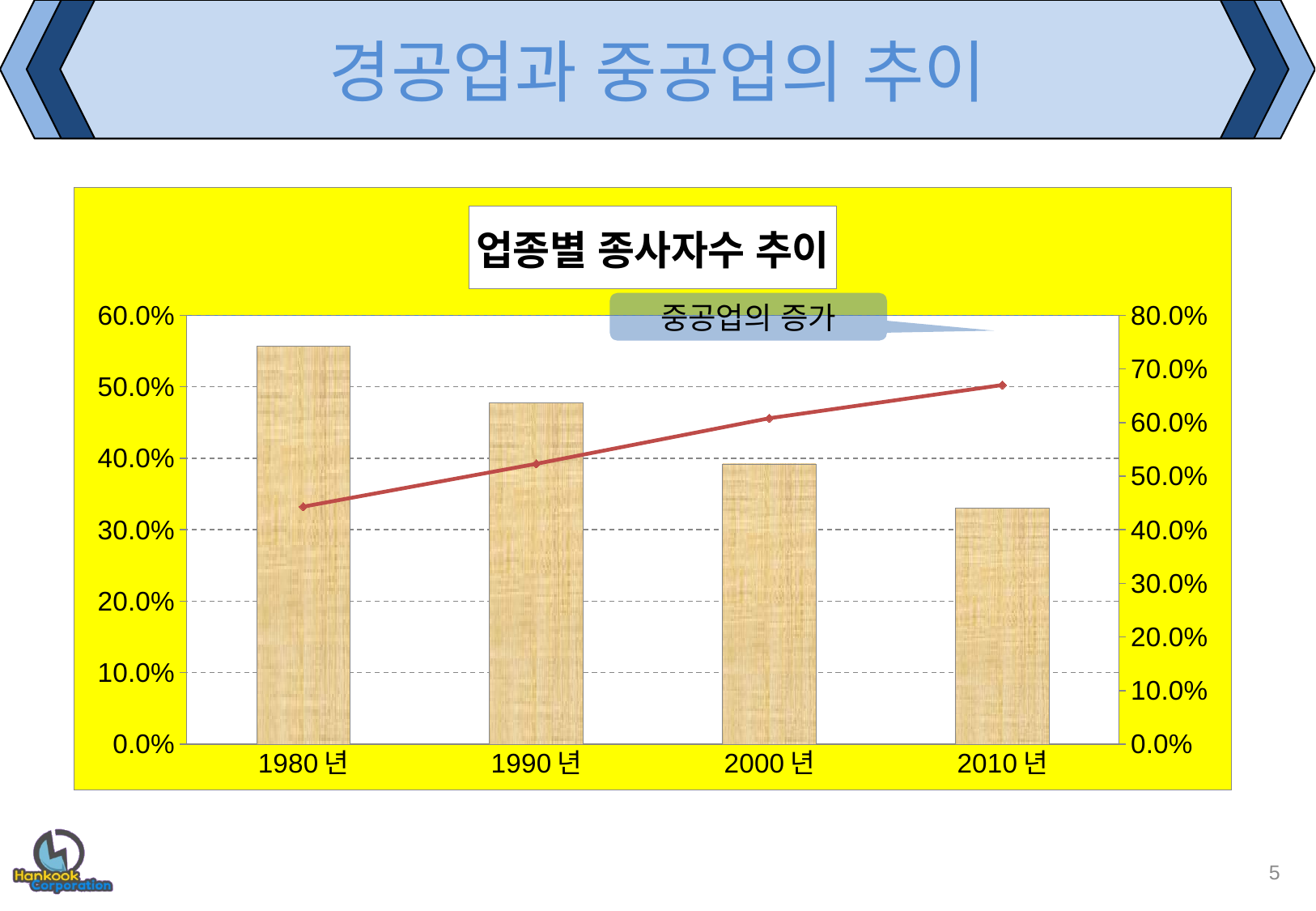

# 경공업과 중공업의 추이

### Chart: 업종별 종사자수 추이

| Category | 경공업 | 중공업 |
|---|---|---|
| 1980년 | 0.557 | 0.44300000000000017 |
| 1990년 | 0.47700000000000015 | 0.523 |
| 2000년 | 0.39200000000000024 | 0.6080000000000003 |
| 2010년 | 0.33000000000000024 | 0.6700000000000005 |
중공업의 증가
5